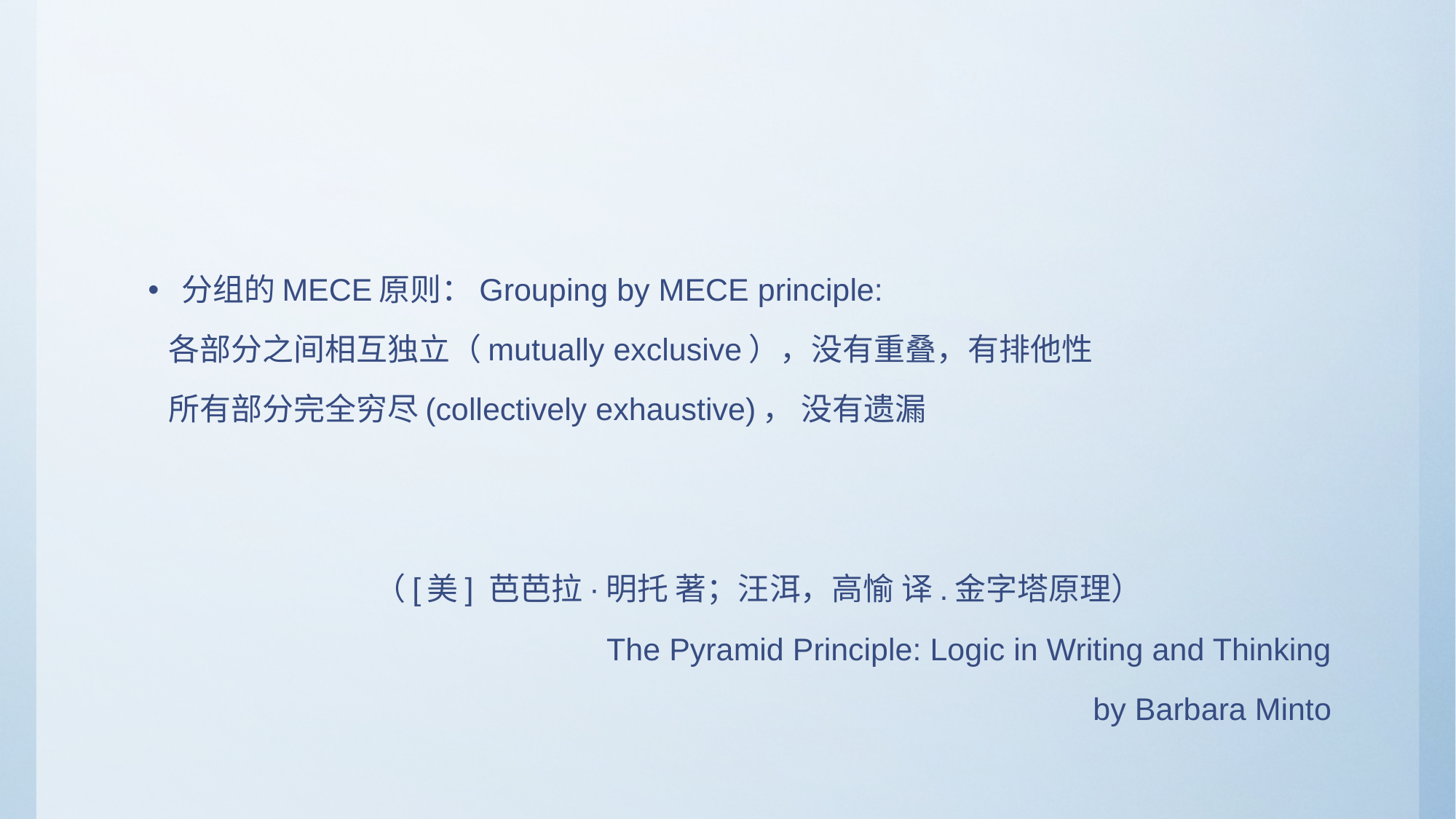

#

分组的MECE原则：Grouping by MECE principle:
  各部分之间相互独立（mutually exclusive），没有重叠，有排他性
  所有部分完全穷尽(collectively exhaustive)， 没有遗漏

                               （[美] 芭芭拉·明托 著；汪洱，高愉 译.金字塔原理）
The Pyramid Principle: Logic in Writing and Thinking
by Barbara Minto